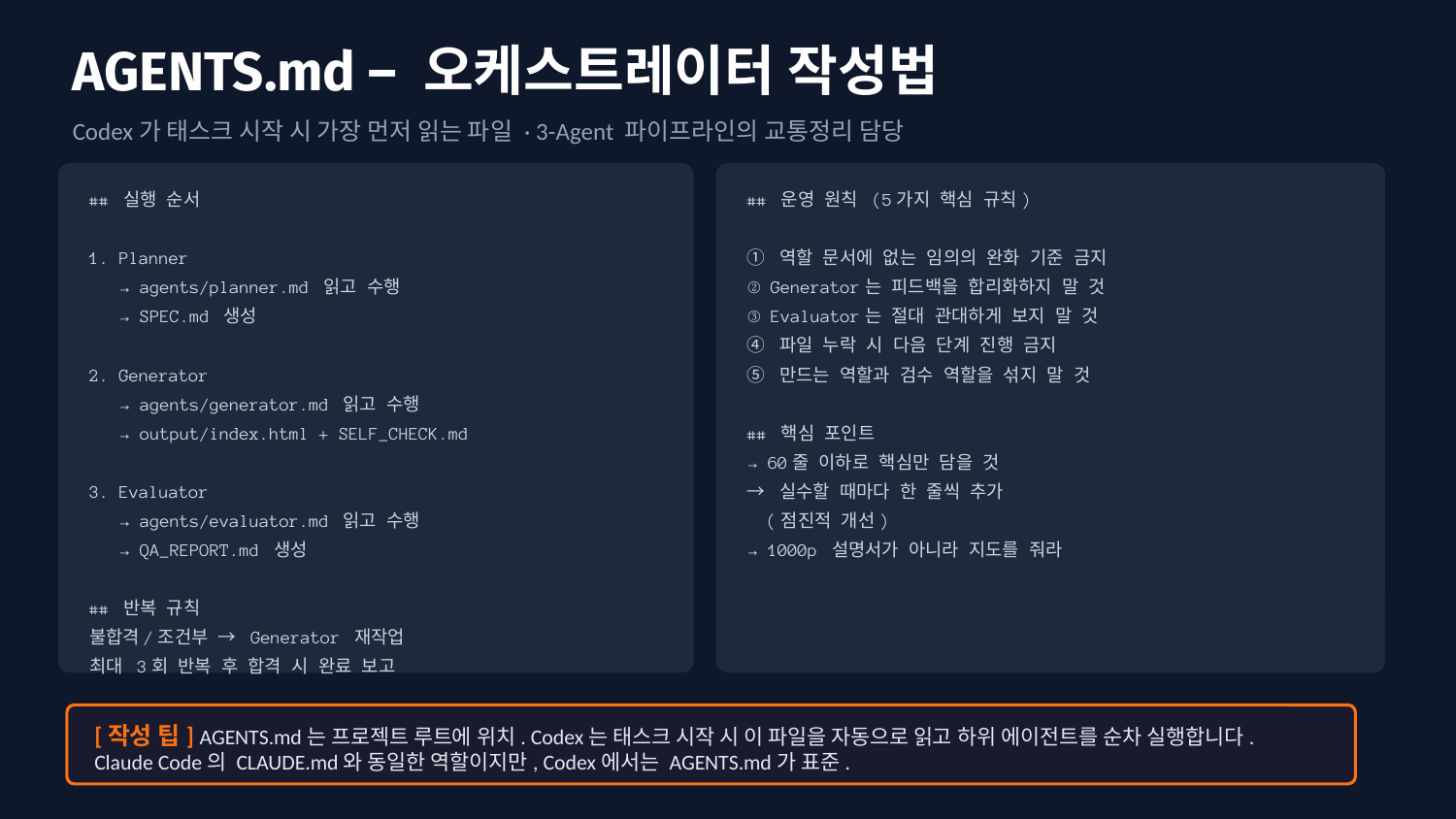

AGENTS.md – 오케스트레이터 작성법
Codex가 태스크 시작 시 가장 먼저 읽는 파일 · 3-Agent 파이프라인의 교통정리 담당

## 실행 순서

1. Planner
   → agents/planner.md 읽고 수행
   → SPEC.md 생성

2. Generator
   → agents/generator.md 읽고 수행
   → output/index.html + SELF_CHECK.md

3. Evaluator
   → agents/evaluator.md 읽고 수행
   → QA_REPORT.md 생성

## 반복 규칙
불합격/조건부 → Generator 재작업
최대 3회 반복 후 합격 시 완료 보고
## 운영 원칙 (5가지 핵심 규칙)

① 역할 문서에 없는 임의의 완화 기준 금지
② Generator는 피드백을 합리화하지 말 것
③ Evaluator는 절대 관대하게 보지 말 것
④ 파일 누락 시 다음 단계 진행 금지
⑤ 만드는 역할과 검수 역할을 섞지 말 것

## 핵심 포인트
→ 60줄 이하로 핵심만 담을 것
→ 실수할 때마다 한 줄씩 추가
  (점진적 개선)
→ 1000p 설명서가 아니라 지도를 줘라

[작성 팁] AGENTS.md는 프로젝트 루트에 위치. Codex는 태스크 시작 시 이 파일을 자동으로 읽고 하위 에이전트를 순차 실행합니다. Claude Code의 CLAUDE.md와 동일한 역할이지만, Codex에서는 AGENTS.md가 표준.